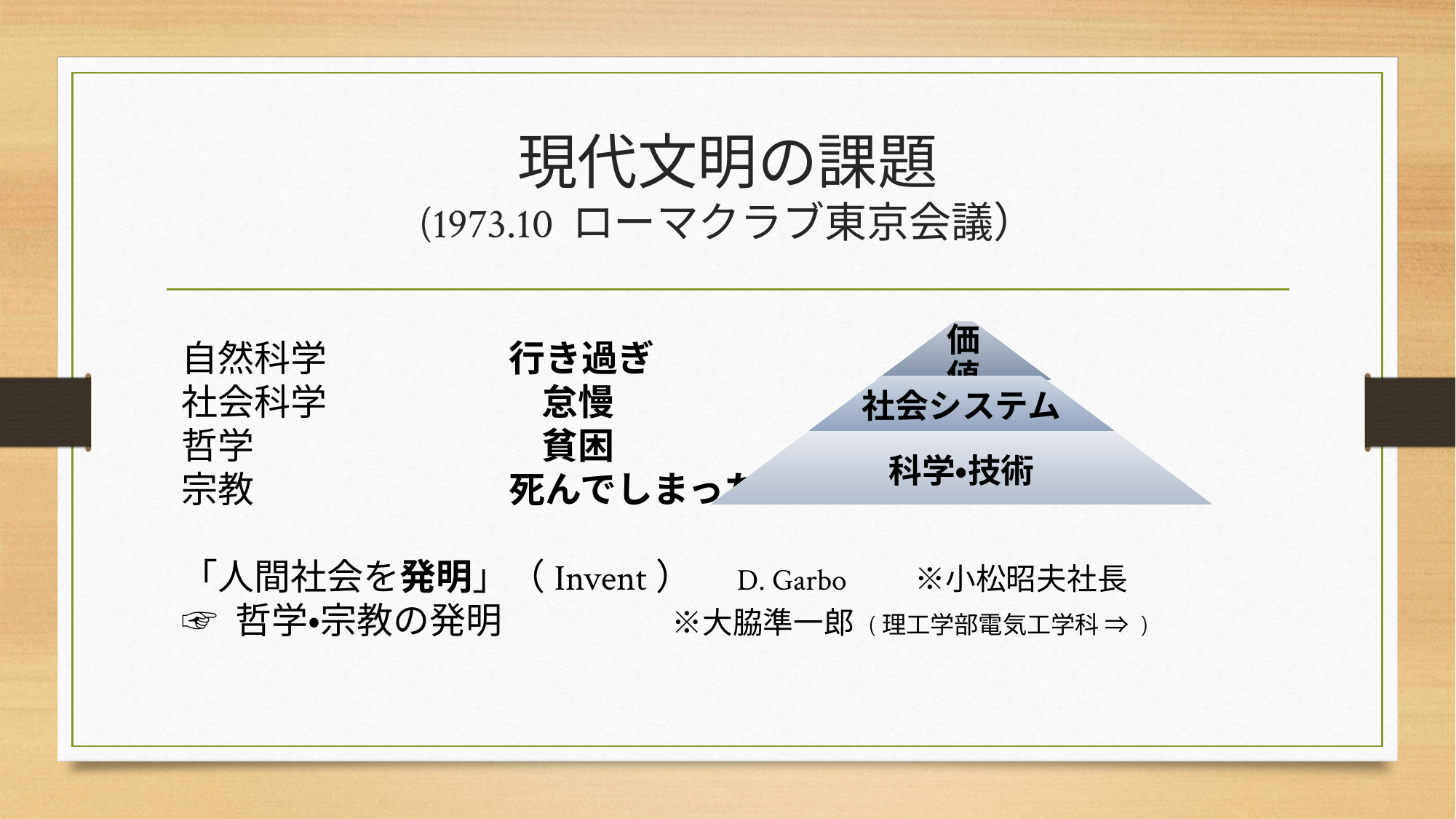

# 現代文明の課題 (1973.10 ローマクラブ東京会議）
価値
社会システム
科学・技術
自然科学		行き過ぎ
社会科学		    怠慢
哲学			    貧困
宗教			死んでしまった

「人間社会を発明」（Invent）　D. Garbo　　※小松昭夫社長
☞ 哲学・宗教の発明　　　　   ※大脇準一郎 (理工学部電気工学科 ⇒ )